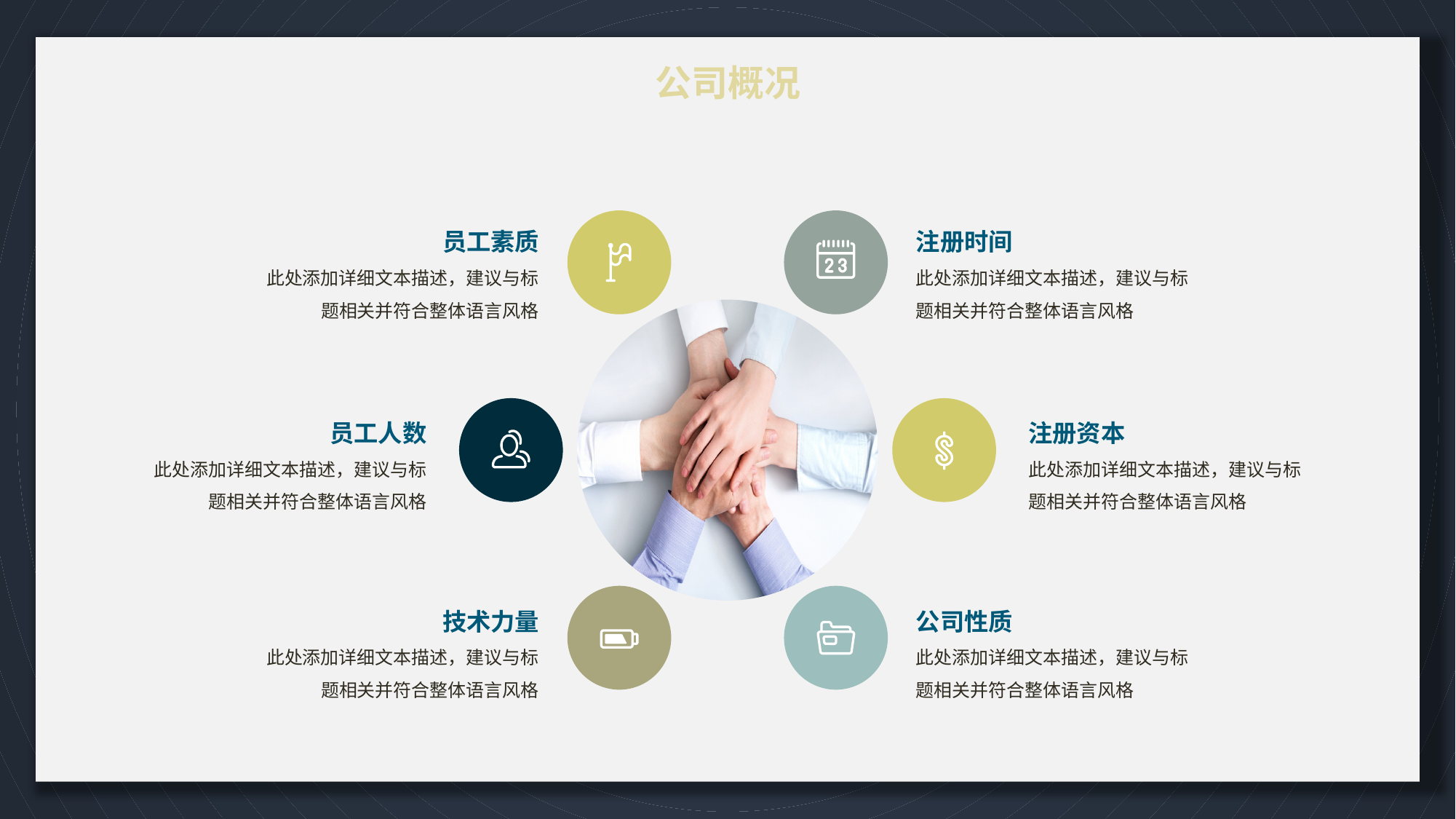

# 公司概况
员工素质
此处添加详细文本描述，建议与标题相关并符合整体语言风格
注册时间
此处添加详细文本描述，建议与标题相关并符合整体语言风格

员工人数
此处添加详细文本描述，建议与标题相关并符合整体语言风格
注册资本
此处添加详细文本描述，建议与标题相关并符合整体语言风格

技术力量
此处添加详细文本描述，建议与标题相关并符合整体语言风格
公司性质
此处添加详细文本描述，建议与标题相关并符合整体语言风格
5